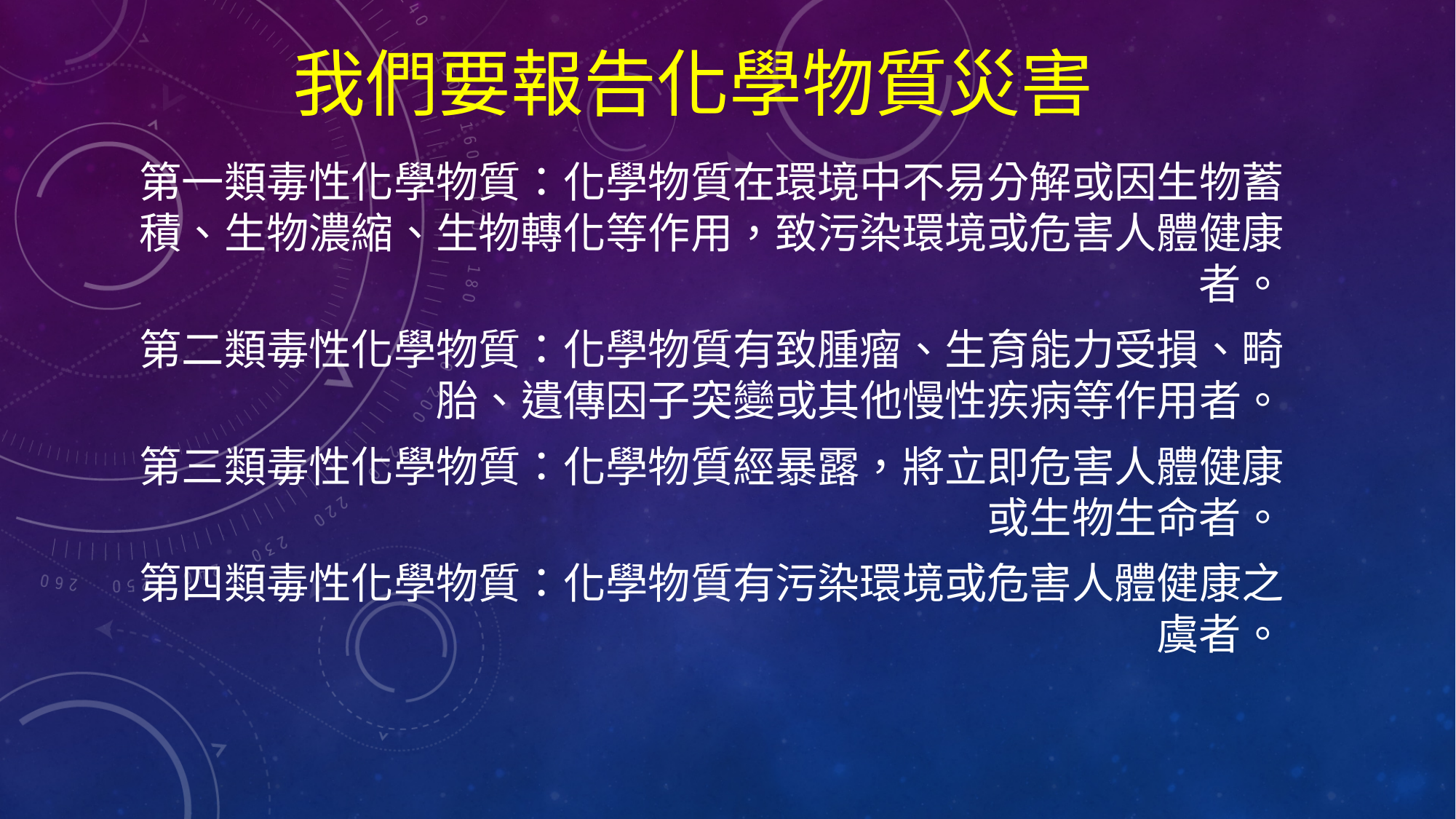

# 我們要報告化學物質災害
第一類毒性化學物質：化學物質在環境中不易分解或因生物蓄積、生物濃縮、生物轉化等作用，致污染環境或危害人體健康者。
第二類毒性化學物質：化學物質有致腫瘤、生育能力受損、畸胎、遺傳因子突變或其他慢性疾病等作用者。
第三類毒性化學物質：化學物質經暴露，將立即危害人體健康或生物生命者。
第四類毒性化學物質：化學物質有污染環境或危害人體健康之虞者。